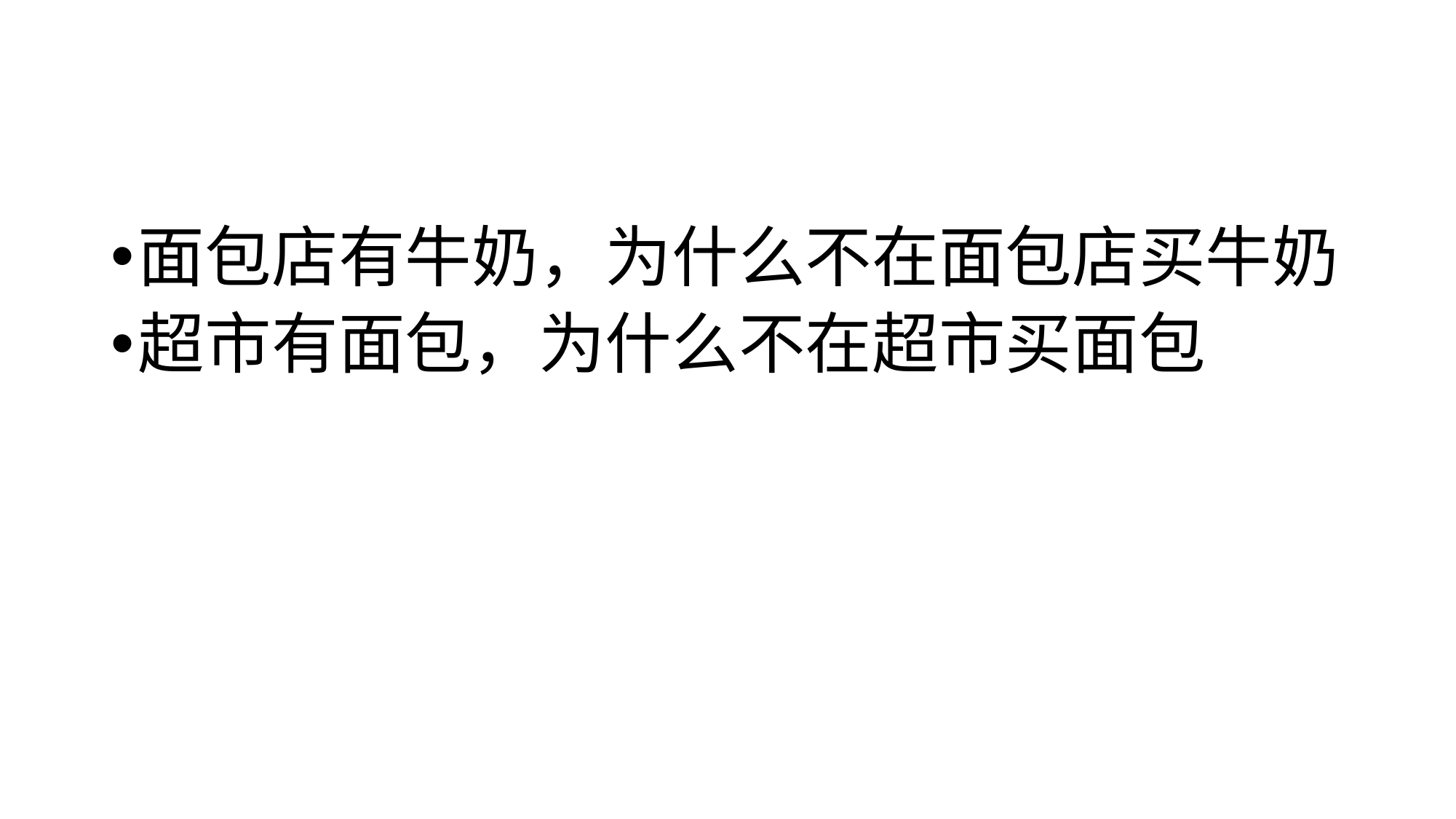

面包店有牛奶，为什么不在面包店买牛奶
超市有面包，为什么不在超市买面包